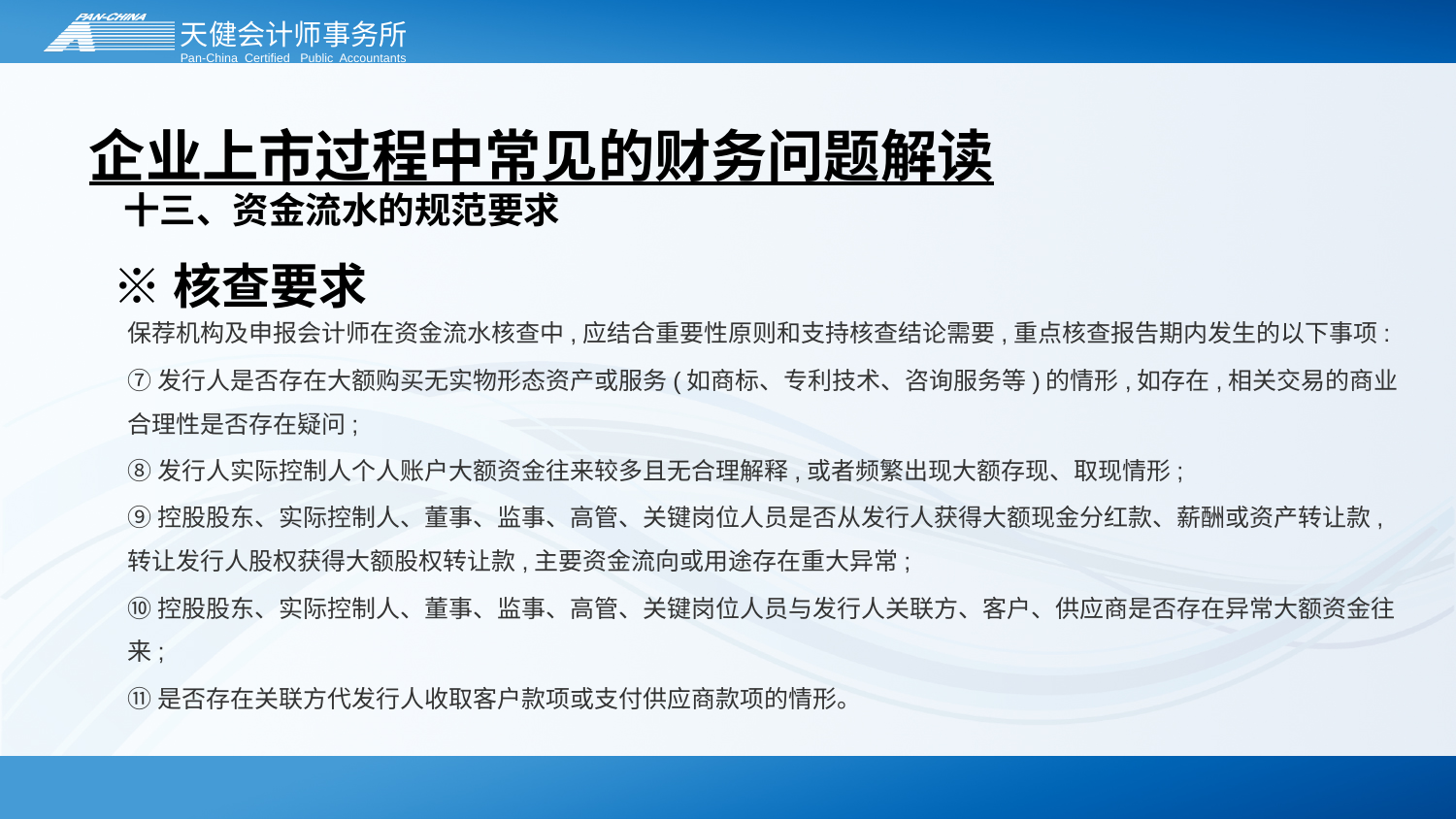

# 企业上市过程中常见的财务问题解读
十三、资金流水的规范要求
※核查要求
保荐机构及申报会计师在资金流水核查中,应结合重要性原则和支持核查结论需要,重点核查报告期内发生的以下事项:
⑦发行人是否存在大额购买无实物形态资产或服务(如商标、专利技术、咨询服务等)的情形,如存在,相关交易的商业合理性是否存在疑问;
⑧发行人实际控制人个人账户大额资金往来较多且无合理解释,或者频繁出现大额存现、取现情形;
⑨控股股东、实际控制人、董事、监事、高管、关键岗位人员是否从发行人获得大额现金分红款、薪酬或资产转让款,转让发行人股权获得大额股权转让款,主要资金流向或用途存在重大异常;
⑩控股股东、实际控制人、董事、监事、高管、关键岗位人员与发行人关联方、客户、供应商是否存在异常大额资金往来;
⑪是否存在关联方代发行人收取客户款项或支付供应商款项的情形。
29